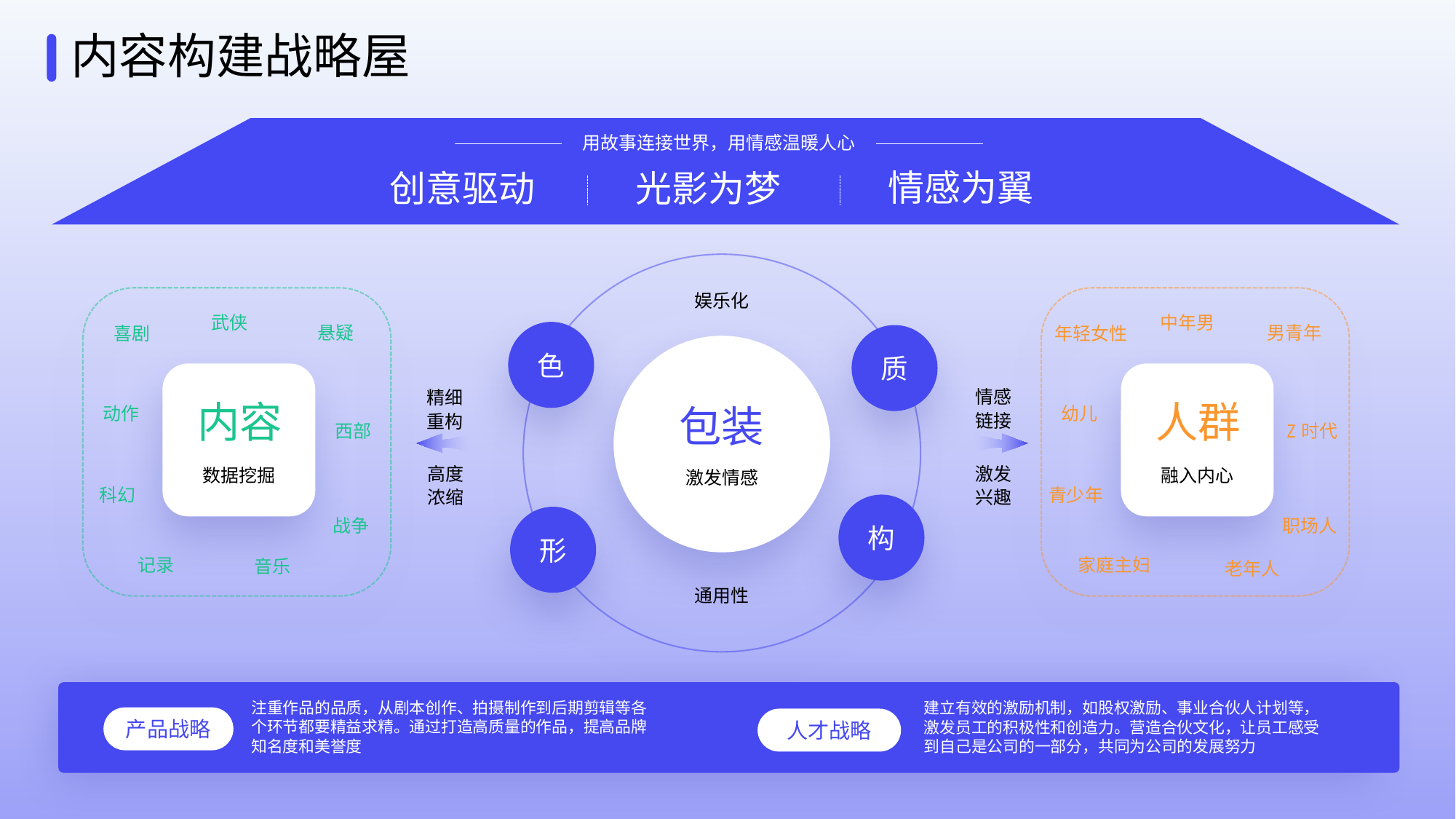

内容构建战略屋

消费品行业数字化营销及运营体系
用故事连接世界，用情感温暖人心
情感为翼
创意驱动
光影为梦

娱乐化

武侠
中年男
悬疑
男青年
喜剧
年轻女性
色
质

情感链接
精细重构
内容
人群
包装
动作
幼儿

西部
Z时代
高度
浓缩
激发兴趣
数据挖掘
融入内心
激发情感
科幻
青少年
构
形
战争
职场人
记录
家庭主妇
音乐
老年人
通用性

注重作品的品质，从剧本创作、拍摄制作到后期剪辑等各个环节都要精益求精。通过打造高质量的作品，提高品牌知名度和美誉度
建立有效的激励机制，如股权激励、事业合伙人计划等，激发员工的积极性和创造力。营造合伙文化，让员工感受到自己是公司的一部分，共同为公司的发展努力
产品战略
人才战略